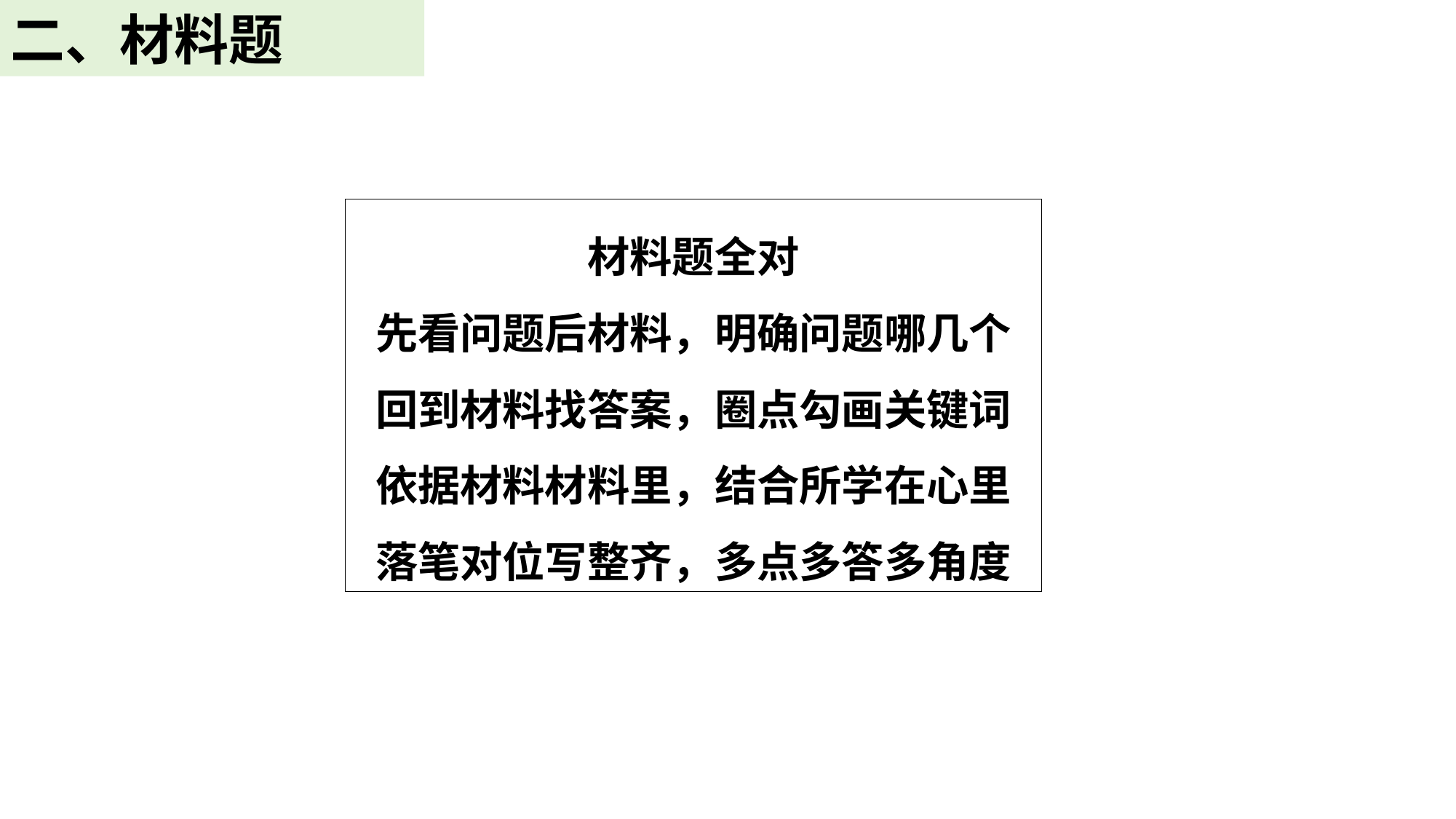

二、材料题
材料题全对
先看问题后材料，明确问题哪几个
回到材料找答案，圈点勾画关键词
依据材料材料里，结合所学在心里
落笔对位写整齐，多点多答多角度